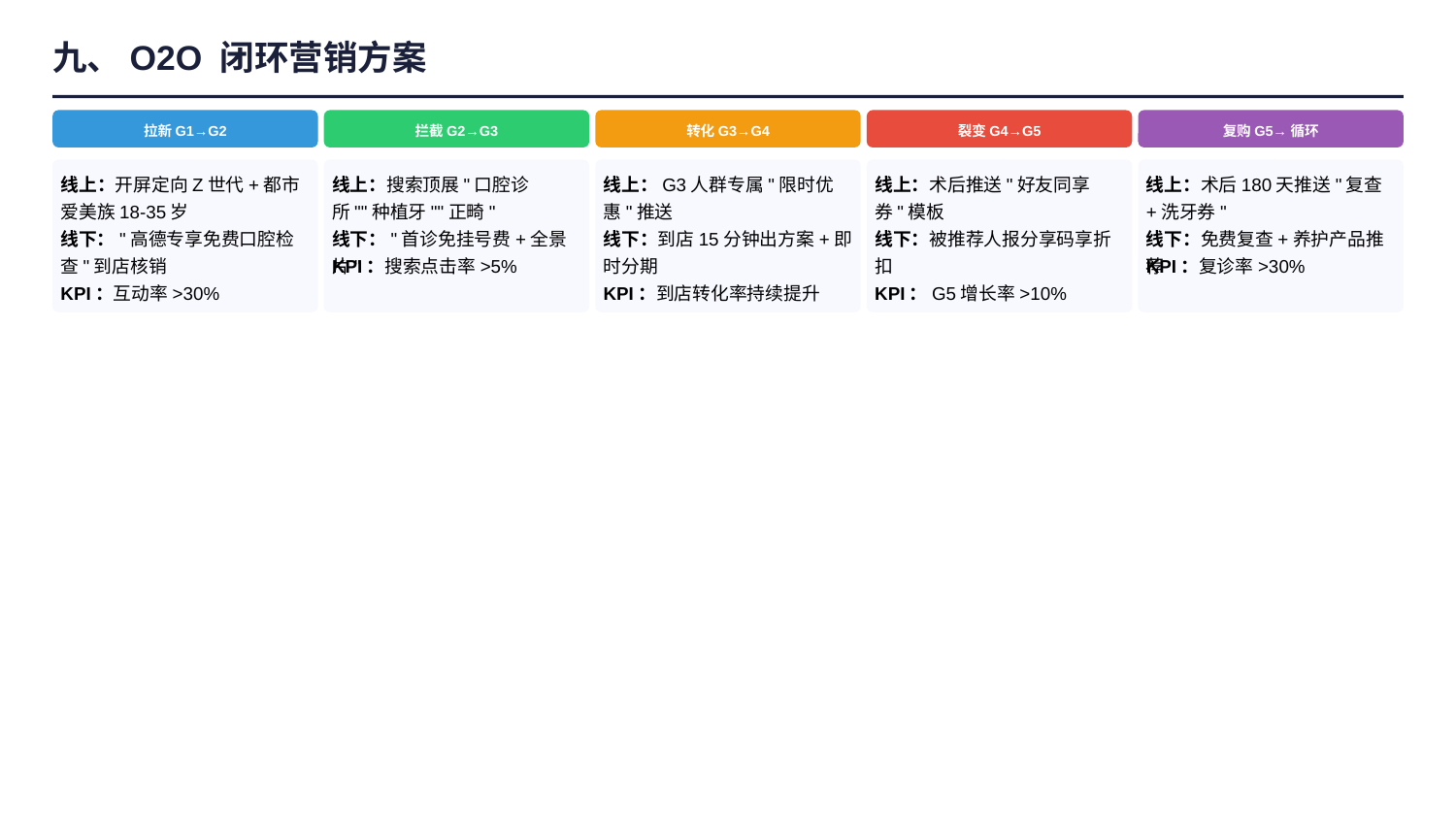

九、O2O 闭环营销方案

拉新G1→G2
拦截G2→G3
转化G3→G4
裂变G4→G5
复购G5→循环

线上：开屏定向Z世代+都市爱美族18-35岁
线上：搜索顶展"口腔诊所""种植牙""正畸"
线上：G3人群专属"限时优惠"推送
线上：术后推送"好友同享券"模板
线上：术后180天推送"复查+洗牙券"
线下："高德专享免费口腔检查"到店核销
线下："首诊免挂号费+全景片"
线下：到店15分钟出方案+即时分期
线下：被推荐人报分享码享折扣
线下：免费复查+养护产品推荐
KPI：搜索点击率>5%
KPI：复诊率>30%
KPI：互动率>30%
KPI：到店转化率持续提升
KPI：G5增长率>10%